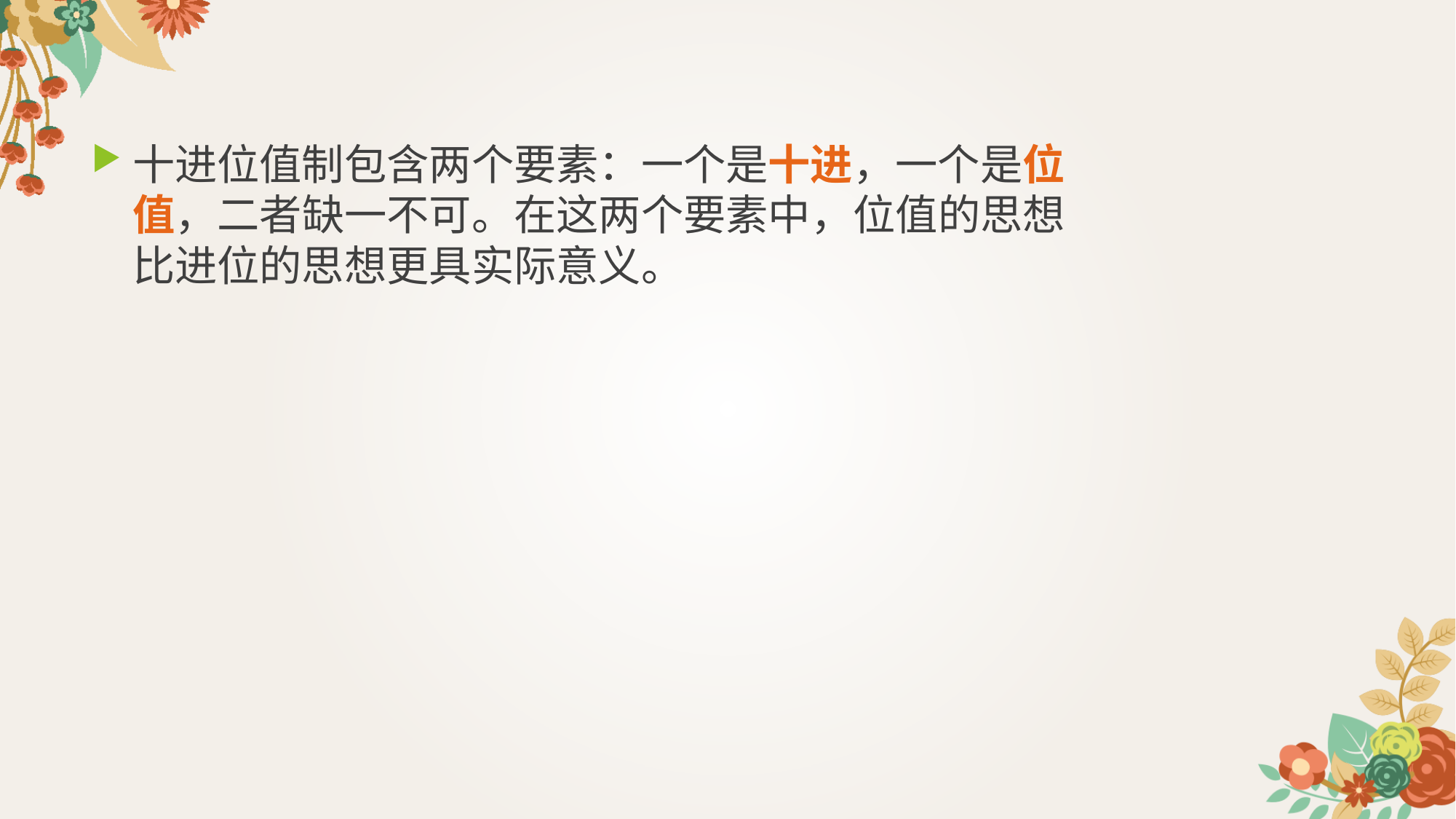

十进位值制包含两个要素：一个是十进，一个是位值，二者缺一不可。在这两个要素中，位值的思想比进位的思想更具实际意义。